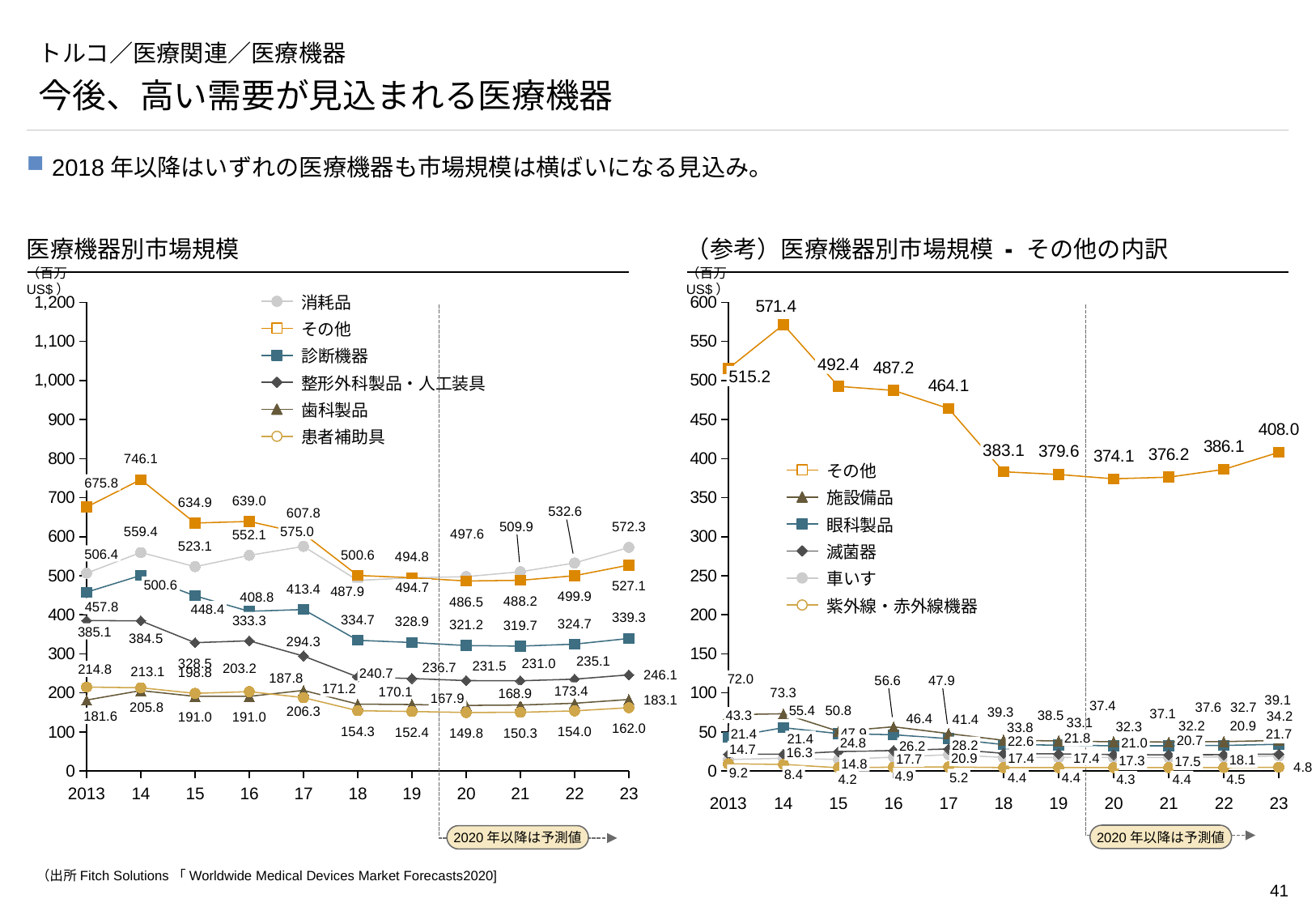

# トルコ／医療関連／医療機器
今後、高い需要が見込まれる医療機器
2018年以降はいずれの医療機器も市場規模は横ばいになる見込み。
医療機器別市場規模
（参考）医療機器別市場規模 - その他の内訳
（百万US$）
（百万US$）

### Chart

| Category |  |  |  |  |  |  |
|---|---|---|---|---|---|---|

### Chart

| Category |  |  |  |  |  |  |
|---|---|---|---|---|---|---|
消耗品

その他

診断機器

492.4
515.2
整形外科製品・人工装具

歯科製品

患者補助具

383.1
その他

675.8
施設備品

眼科製品

575.0
滅菌器
506.4

車いす

500.6
494.7
487.9
紫外線・赤外線機器
457.8

448.4
333.3
385.1
214.8
240.7
72.0
171.2
173.4
168.9
167.9
55.4
43.3
181.6
47.9
21.4
21.7
19.3
21.8
21.4
20.7
22.6
21.0
24.8
28.2
26.2
14.7
16.3
17.4
17.4
20.9
17.7
18.1
17.3
17.5
14.8
9.2
8.4
4.9
5.2
4.4
4.4
4.2
4.4
4.3
2013
14
15
16
17
18
19
20
21
22
23
2013
14
15
16
17
18
19
20
21
22
23
2020年以降は予測値
2020年以降は予測値
（出所Fitch Solutions「Worldwide Medical Devices Market Forecasts2020]